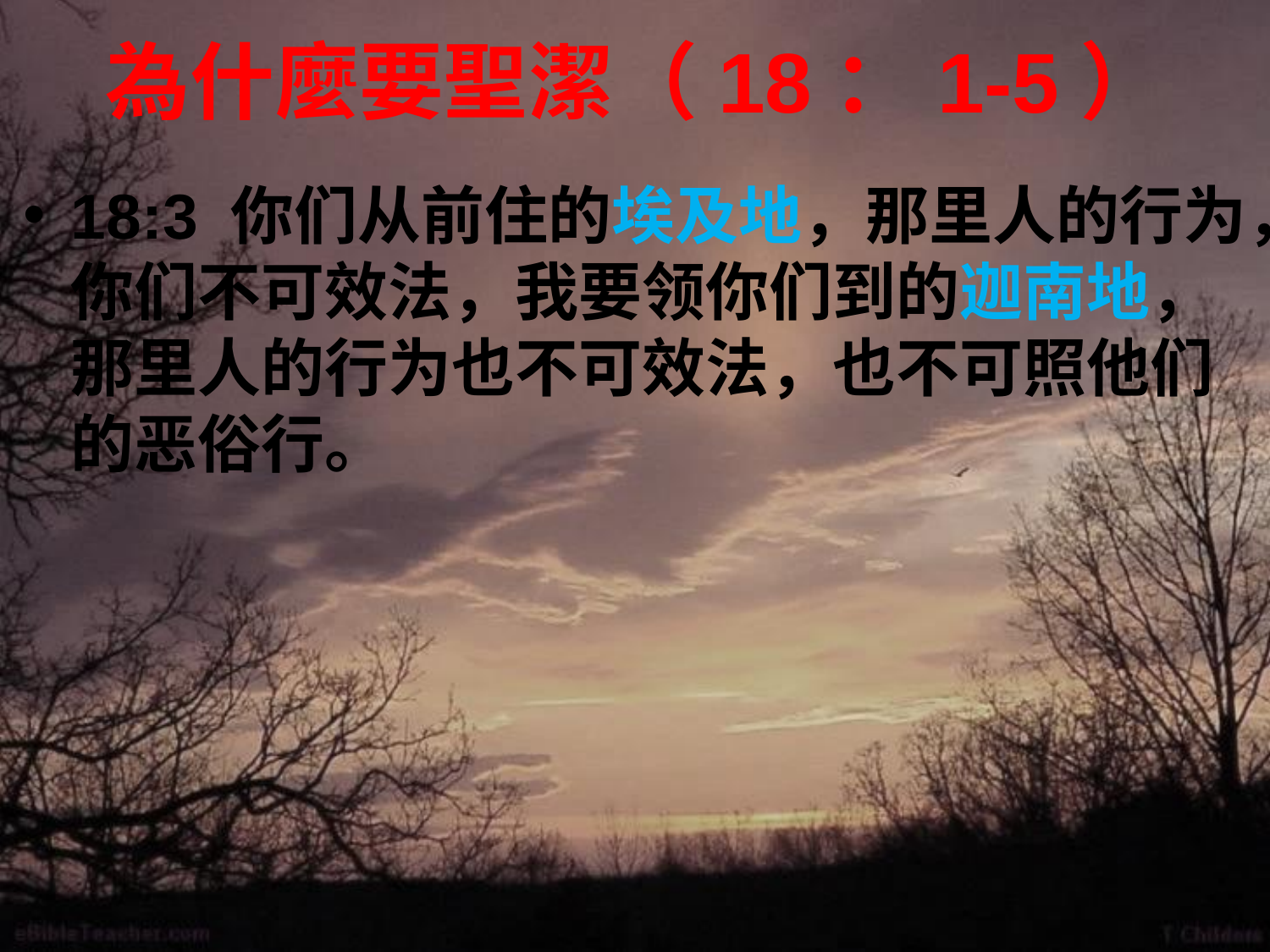

# 為什麼要聖潔（18：1-5）
18:3 你们从前住的埃及地，那里人的行为，你们不可效法，我要领你们到的迦南地，那里人的行为也不可效法，也不可照他们的恶俗行。